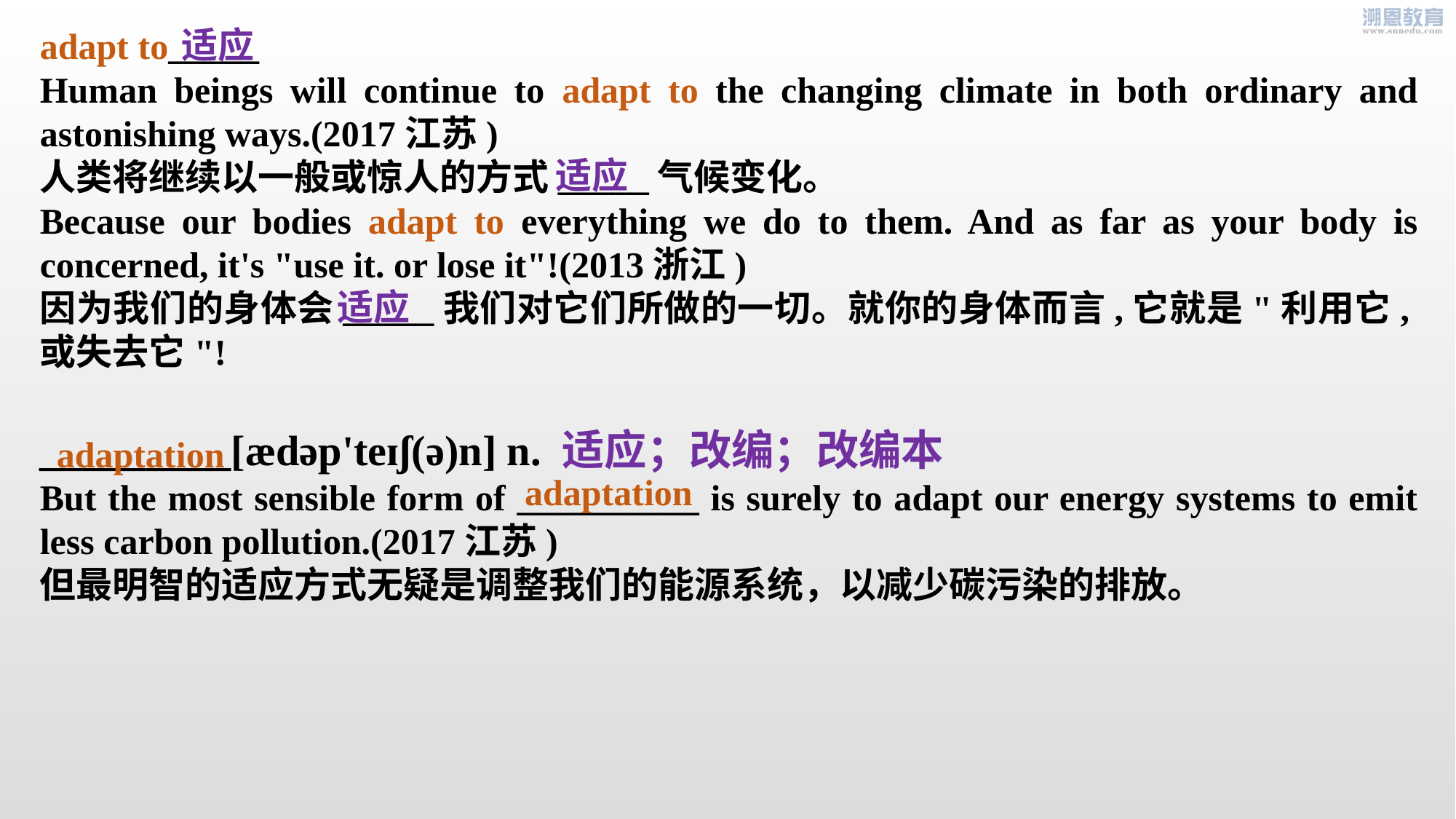

适应
adapt to_____
Human beings will continue to adapt to the changing climate in both ordinary and astonishing ways.(2017江苏)
人类将继续以一般或惊人的方式_____气候变化。
Because our bodies adapt to everything we do to them. And as far as your body is concerned, it's "use it. or lose it"!(2013浙江)
因为我们的身体会_____我们对它们所做的一切。就你的身体而言,它就是"利用它,或失去它"!

_________[ædəp'teɪʃ(ə)n] n. 适应；改编；改编本
But the most sensible form of __________ is surely to adapt our energy systems to emit less carbon pollution.(2017江苏)
但最明智的适应方式无疑是调整我们的能源系统，以减少碳污染的排放。

适应
适应
adaptation
 adaptation